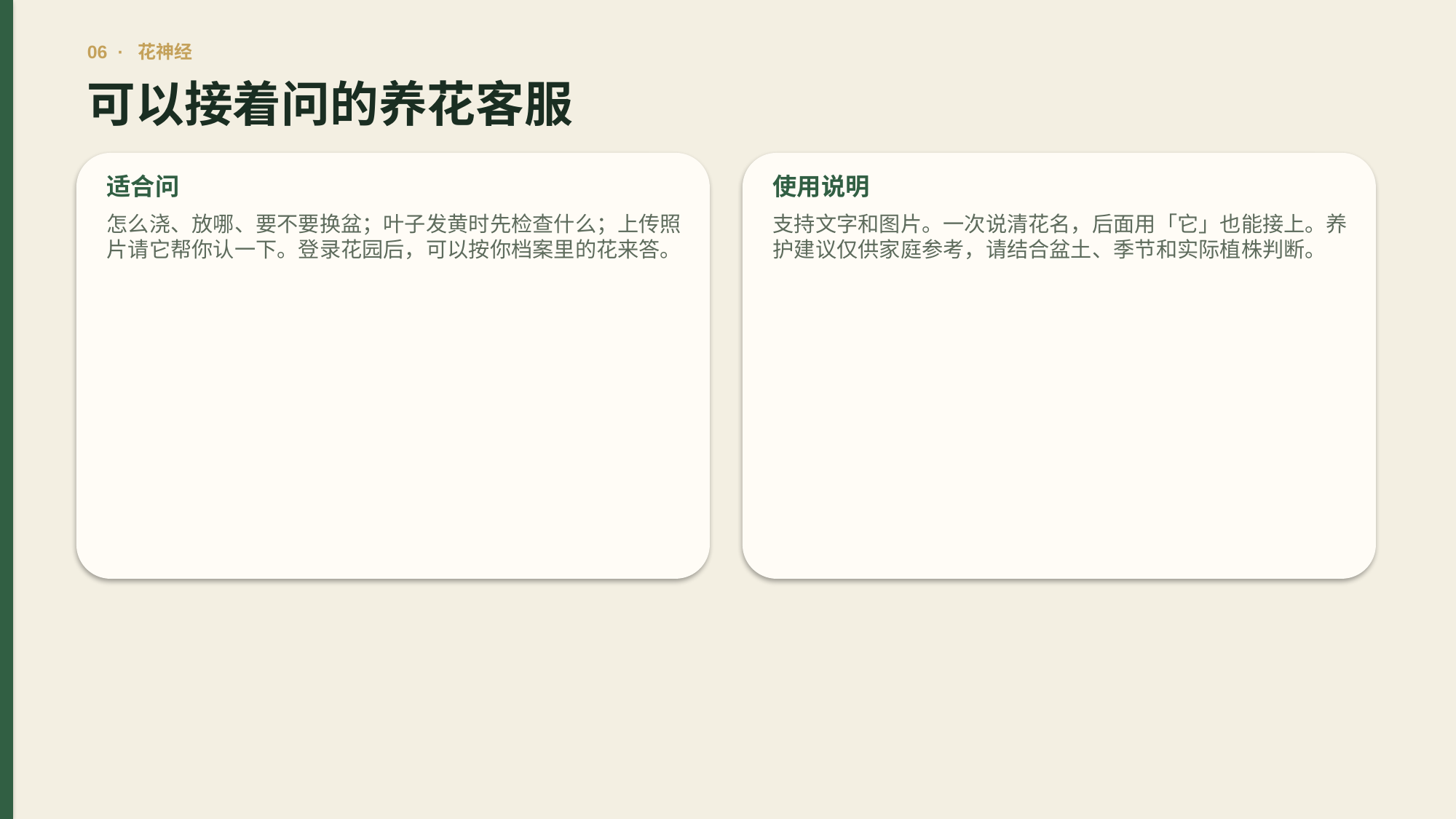

06  ·  花神经
可以接着问的养花客服

适合问
使用说明
怎么浇、放哪、要不要换盆；叶子发黄时先检查什么；上传照片请它帮你认一下。登录花园后，可以按你档案里的花来答。
支持文字和图片。一次说清花名，后面用「它」也能接上。养护建议仅供家庭参考，请结合盆土、季节和实际植株判断。